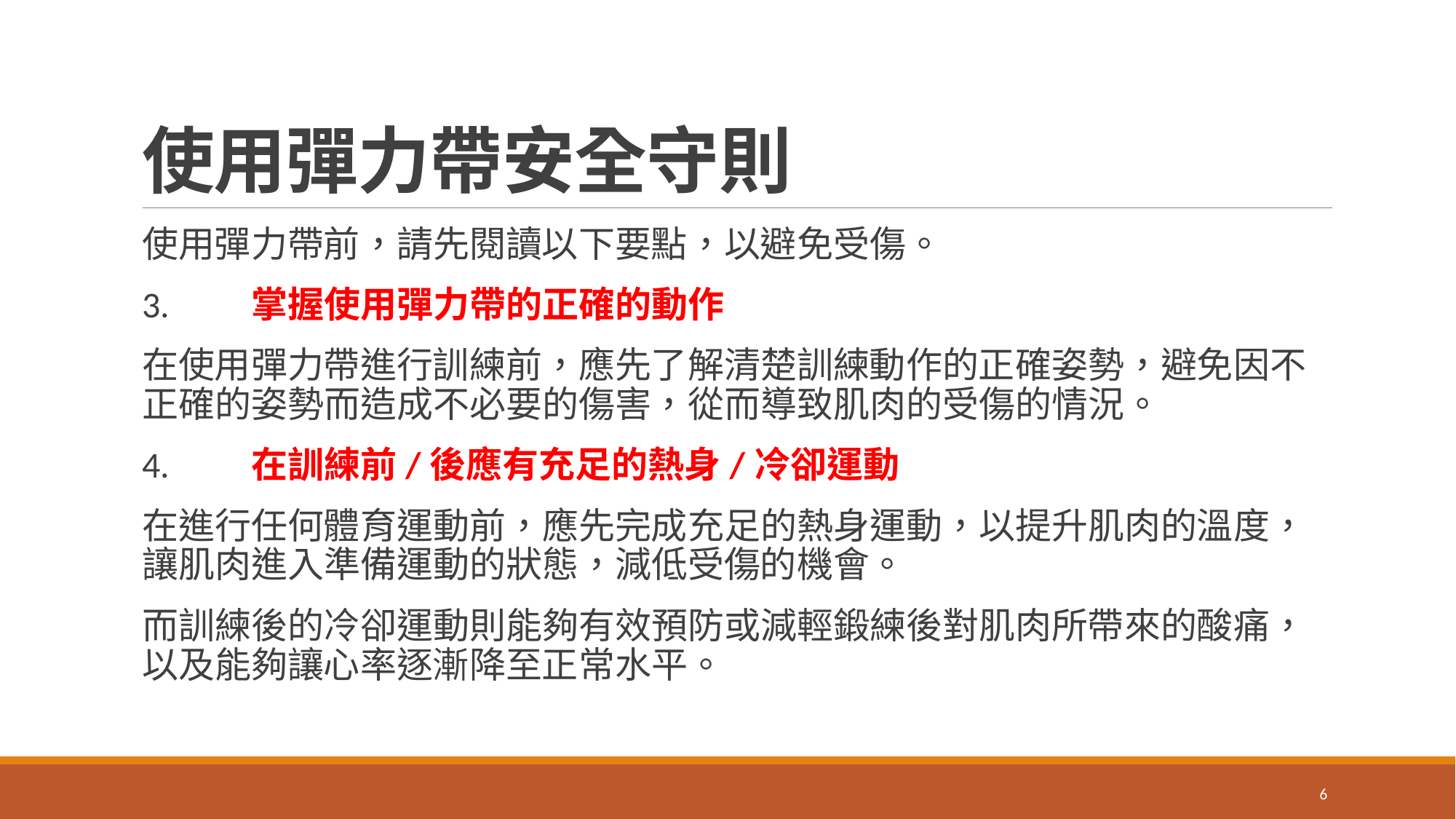

# 使用彈力帶安全守則
使用彈力帶前，請先閱讀以下要點，以避免受傷。
3.	掌握使用彈力帶的正確的動作
在使用彈力帶進行訓練前，應先了解清楚訓練動作的正確姿勢，避免因不正確的姿勢而造成不必要的傷害，從而導致肌肉的受傷的情況。
4.	在訓練前/後應有充足的熱身/冷卻運動
在進行任何體育運動前，應先完成充足的熱身運動，以提升肌肉的溫度，讓肌肉進入準備運動的狀態，減低受傷的機會。
而訓練後的冷卻運動則能夠有效預防或減輕鍛練後對肌肉所帶來的酸痛，以及能夠讓心率逐漸降至正常水平。

6